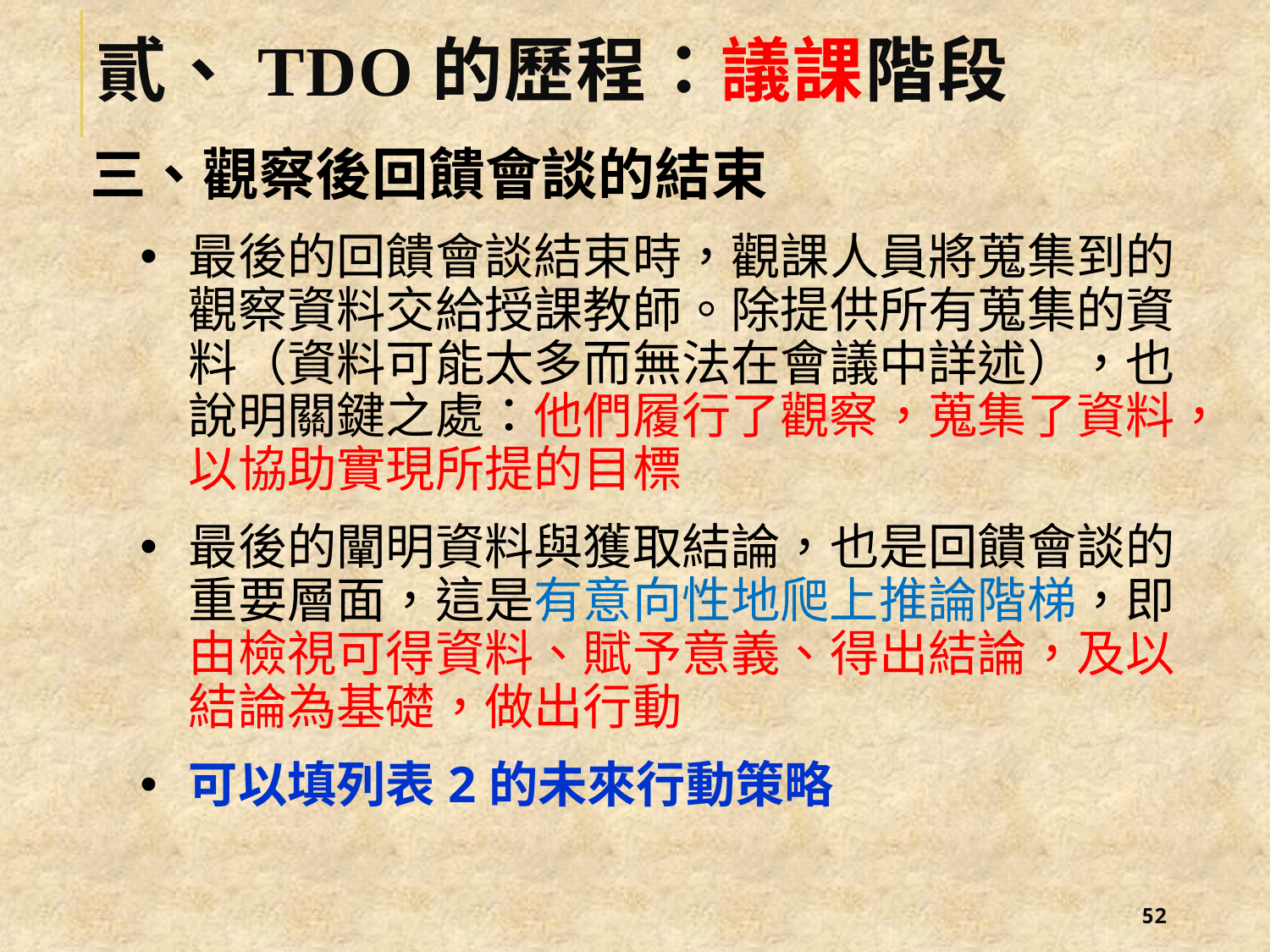

# 貳、TDO的歷程：議課階段
三、觀察後回饋會談的結束
最後的回饋會談結束時，觀課人員將蒐集到的觀察資料交給授課教師。除提供所有蒐集的資料（資料可能太多而無法在會議中詳述），也說明關鍵之處：他們履行了觀察，蒐集了資料，以協助實現所提的目標
最後的闡明資料與獲取結論，也是回饋會談的重要層面，這是有意向性地爬上推論階梯，即由檢視可得資料、賦予意義、得出結論，及以結論為基礎，做出行動
可以填列表2的未來行動策略

52